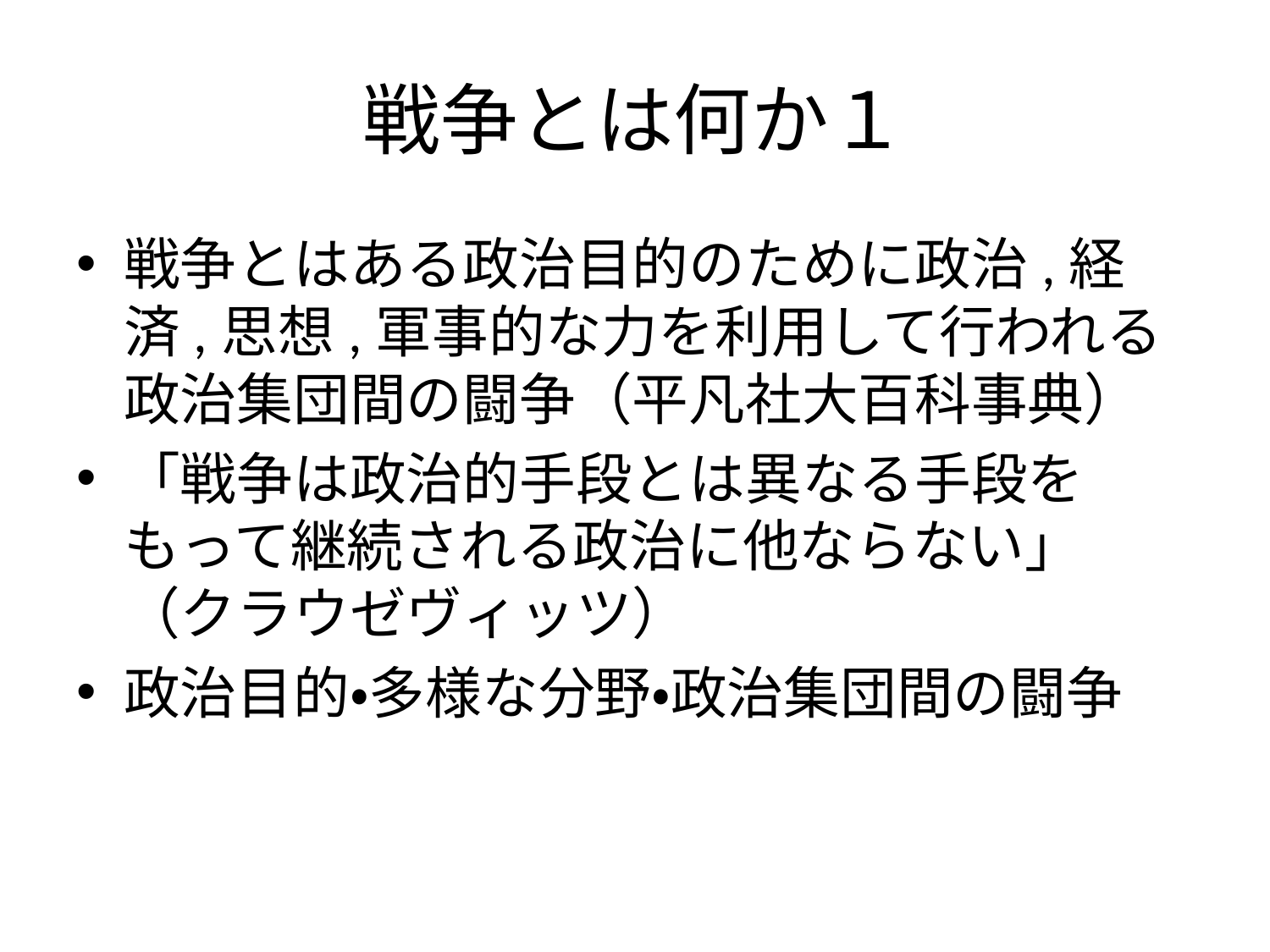

# 戦争とは何か１
戦争とはある政治目的のために政治,経済,思想,軍事的な力を利用して行われる政治集団間の闘争（平凡社大百科事典）
「戦争は政治的手段とは異なる手段をもって継続される政治に他ならない」（クラウゼヴィッツ）
政治目的・多様な分野・政治集団間の闘争